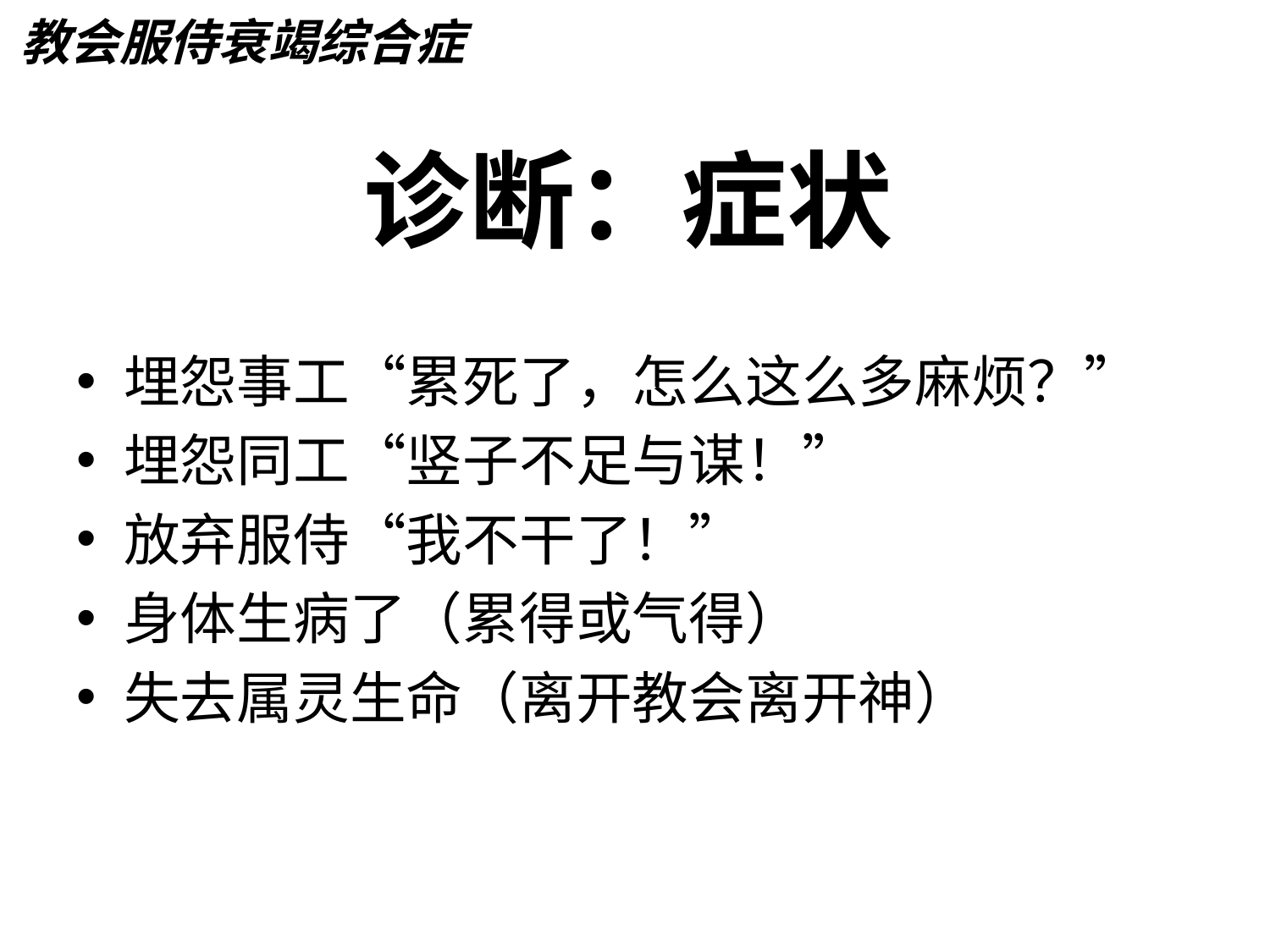

教会服侍衰竭综合症
# 诊断：症状
埋怨事工“累死了，怎么这么多麻烦？”
埋怨同工“竖子不足与谋！”
放弃服侍“我不干了！”
身体生病了（累得或气得）
失去属灵生命（离开教会离开神）